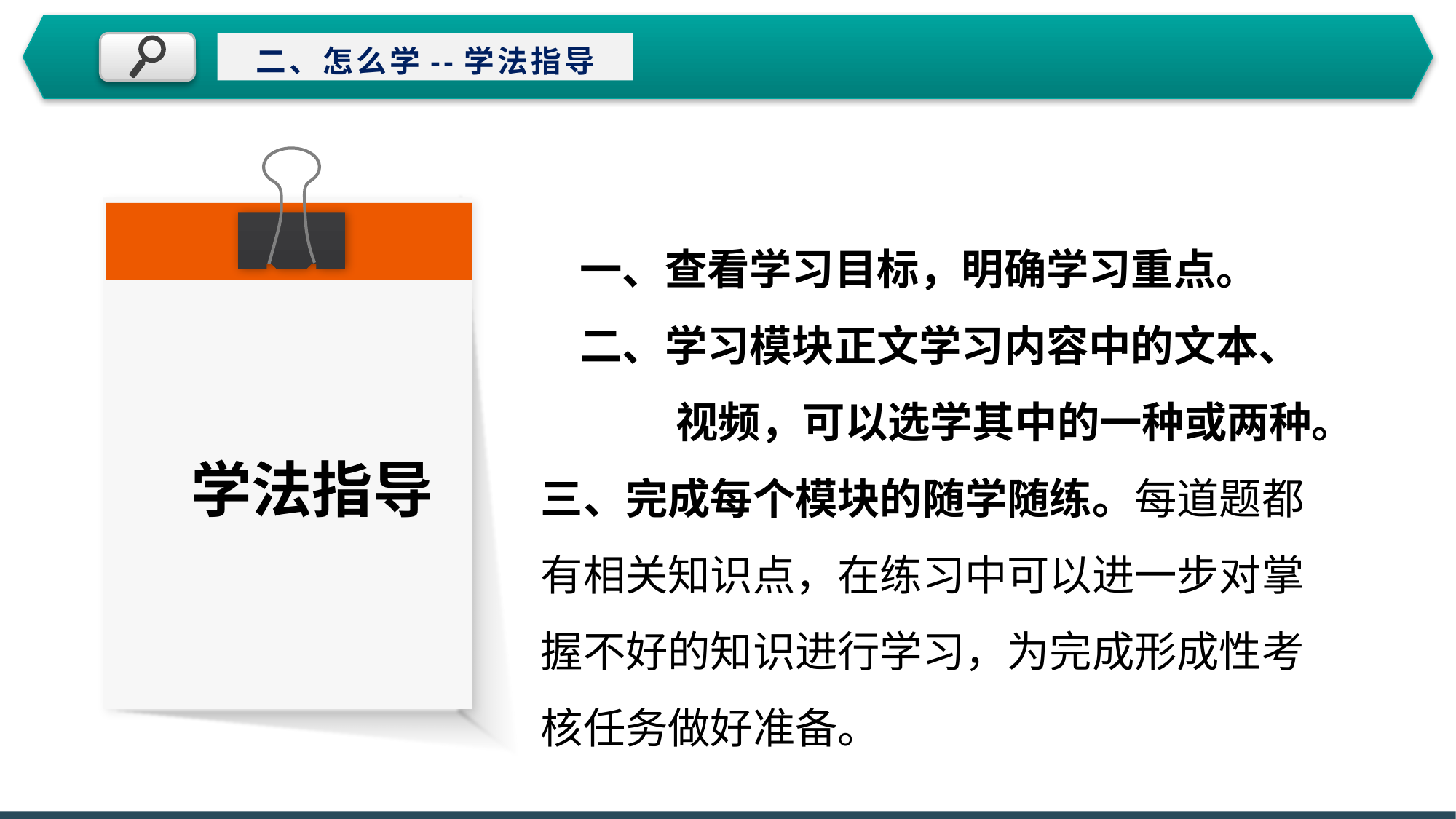

二、怎么学--学法指导

教学目标

   一、查看学习目标，明确学习重点。
   二、学习模块正文学习内容中的文本、                  视频，可以选学其中的一种或两种。
三、完成每个模块的随学随练。每道题都有相关知识点，在练习中可以进一步对掌握不好的知识进行学习，为完成形成性考核任务做好准备。

             学法指导